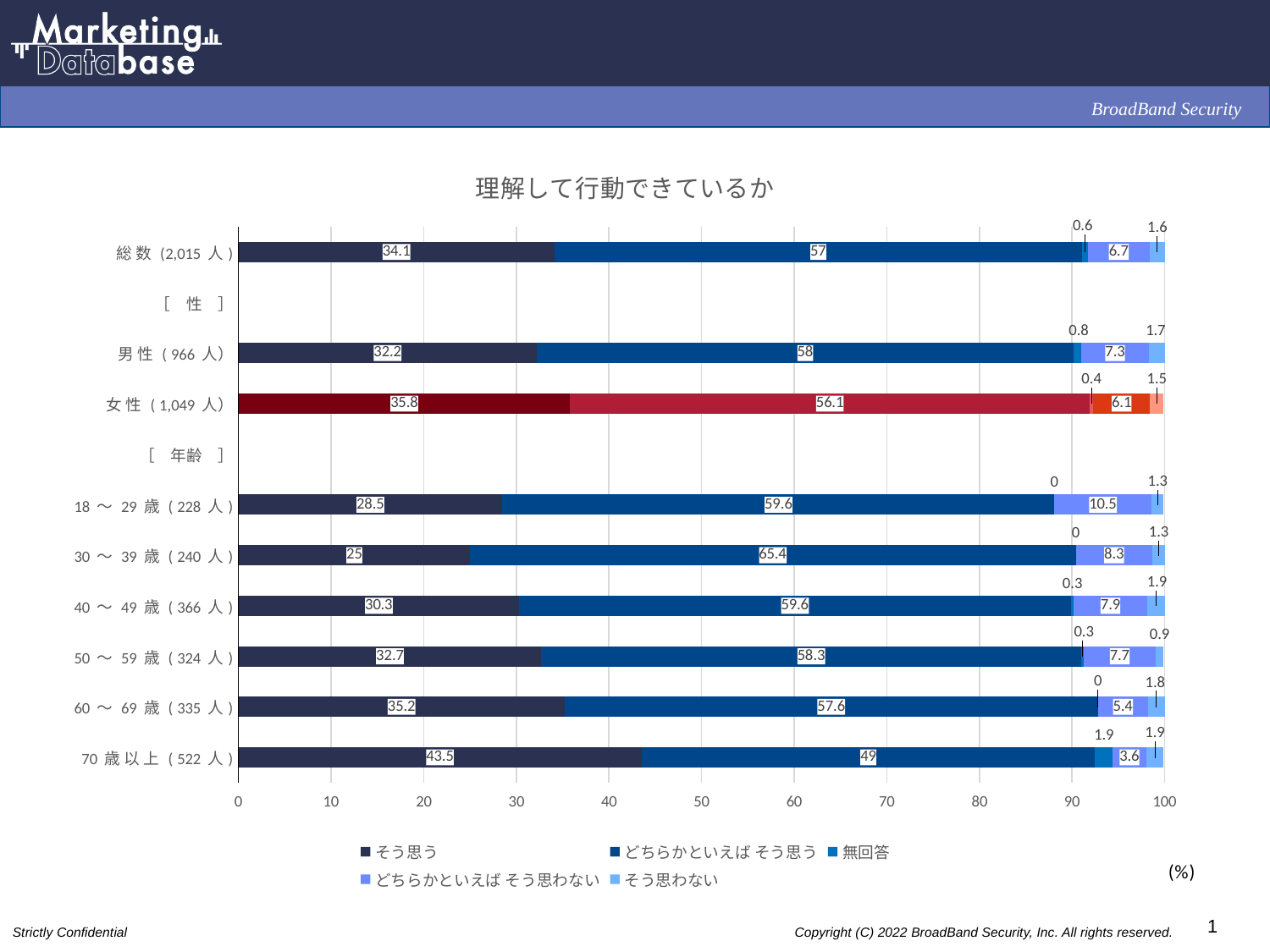

### Chart: 理解して行動できているか

| Category | そう思う | どちらかといえば そう思う | 無回答 | どちらかといえば そう思わない | そう思わない |
|---|---|---|---|---|---|
| 総 数 (2,015 人) | 34.1 | 57.0 | 0.6 | 6.7 | 1.6 |
| ［　性　］ | None | None | None | None | None |
| 男 性 ( 966 人） | 32.2 | 58.0 | 0.8 | 7.3 | 1.7 |
| 女 性 ( 1,049 人） | 35.8 | 56.1 | 0.4 | 6.1 | 1.5 |
| ［　年齢　］ | None | None | None | None | None |
| 18 ～ 29 歳 ( 228 人) | 28.5 | 59.6 | 0.0 | 10.5 | 1.3 |
| 30 ～ 39 歳 ( 240 人) | 25.0 | 65.4 | 0.0 | 8.3 | 1.3 |
| 40 ～ 49 歳 ( 366 人) | 30.3 | 59.6 | 0.3 | 7.9 | 1.9 |
| 50 ～ 59 歳 ( 324 人) | 32.7 | 58.3 | 0.3 | 7.7 | 0.9 |
| 60 ～ 69 歳 ( 335 人) | 35.2 | 57.6 | 0.0 | 5.4 | 1.8 |
| 70 歳 以 上 ( 522 人) | 43.5 | 49.0 | 1.9 | 3.6 | 1.9 |